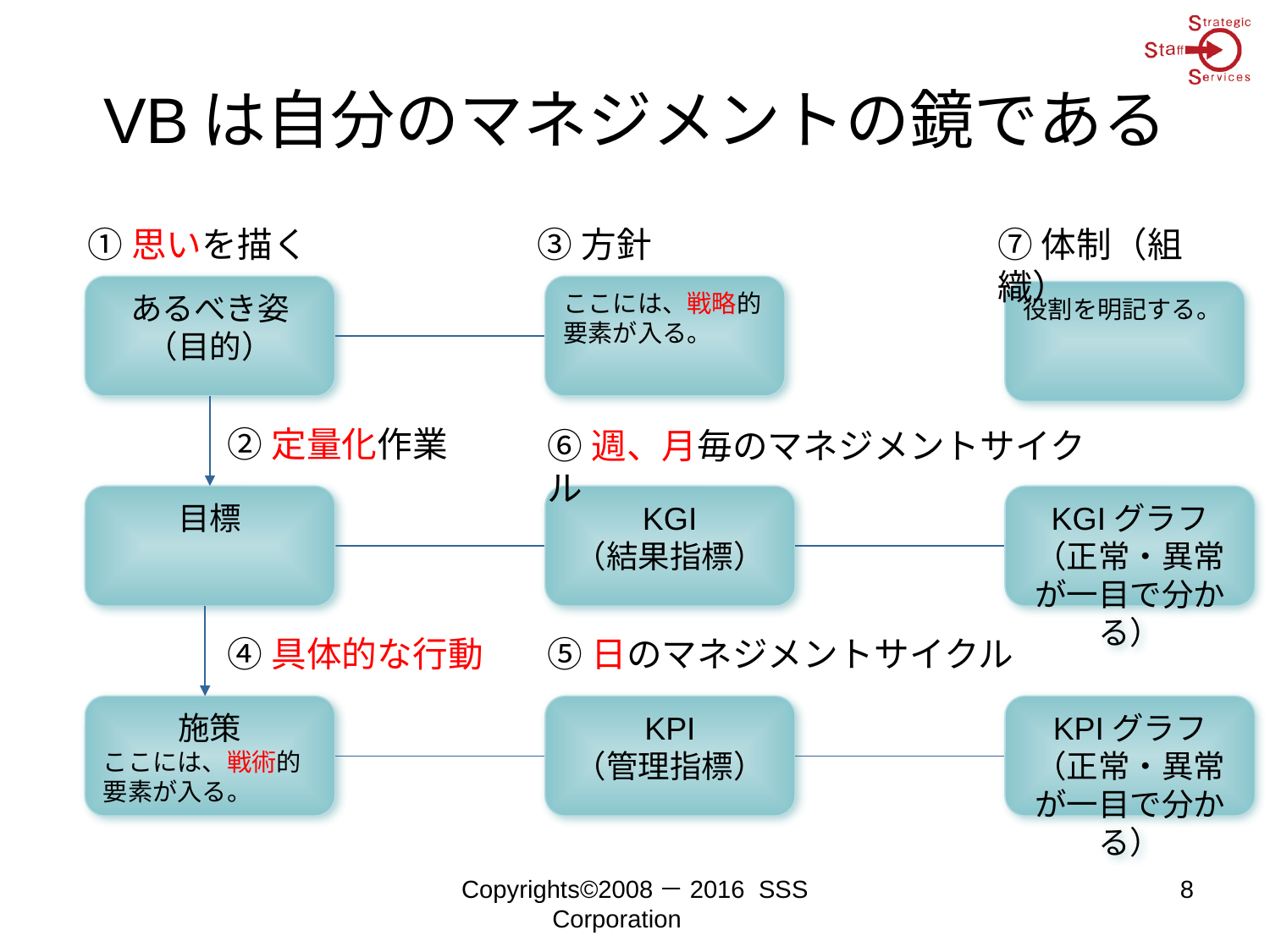

# VBは自分のマネジメントの鏡である
①思いを描く
③方針
⑦体制（組織）
あるべき姿
（目的）
ここには、戦略的要素が入る。
役割を明記する。
②定量化作業
⑥週、月毎のマネジメントサイクル
目標
KGI
（結果指標）

KGIグラフ
（正常・異常が一目で分かる）

④具体的な行動
⑤日のマネジメントサイクル
施策
ここには、戦術的要素が入る。
KPI
（管理指標）

KPIグラフ
（正常・異常が一目で分かる）

Copyrights©2008－2016  SSS Corporation
8